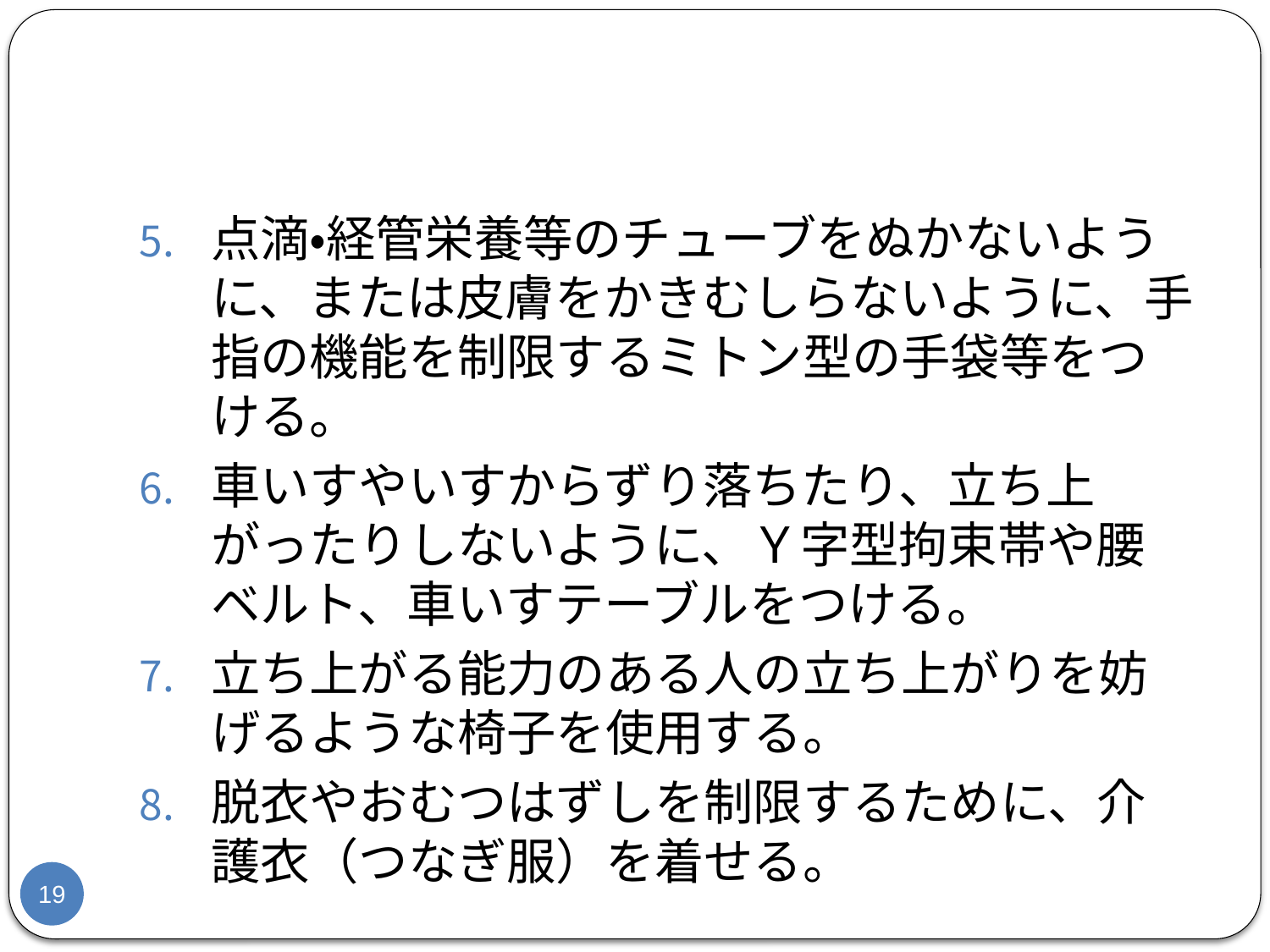

#
点滴・経管栄養等のチューブをぬかないように、または皮膚をかきむしらないように、手指の機能を制限するミトン型の手袋等をつける。
車いすやいすからずり落ちたり、立ち上がったりしないように、Ｙ字型拘束帯や腰ベルト、車いすテーブルをつける。
立ち上がる能力のある人の立ち上がりを妨げるような椅子を使用する。
脱衣やおむつはずしを制限するために、介護衣（つなぎ服）を着せる。
19